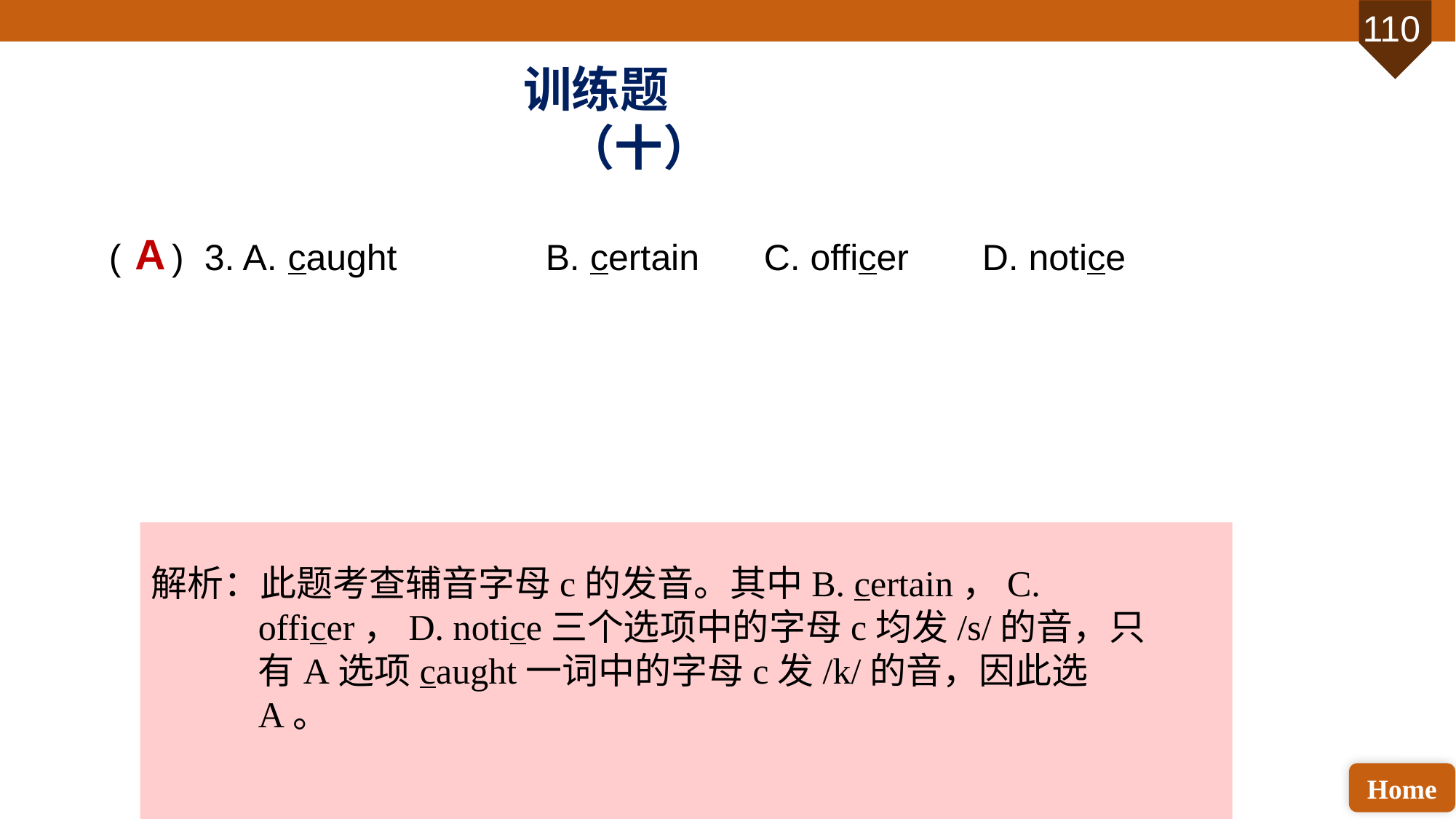

训练题（十）
(     )  3. A. caught 		B. certain 	C. officer 	D. notice
A

解析：此题考查辅音字母c的发音。其中B. certain，C. officer，D. notice三个选项中的字母c均发/s/的音，只有A选项caught一词中的字母c发/k/的音，因此选A。